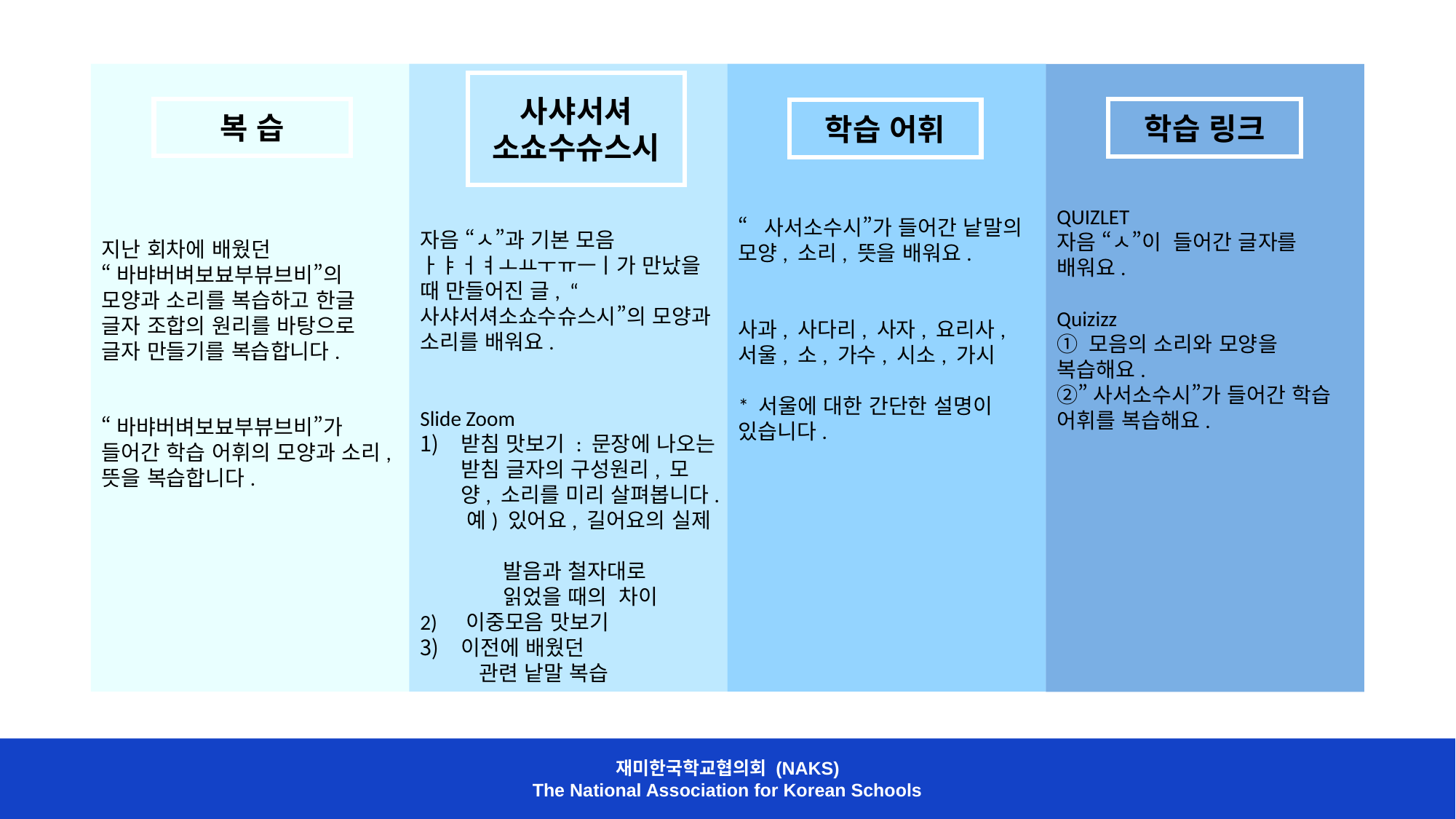

지난 회차에 배웠던
“바뱌버벼보뵤부뷰브비”의 모양과 소리를 복습하고 한글 글자 조합의 원리를 바탕으로 글자 만들기를 복습합니다.

“바뱌버벼보뵤부뷰브비”가 들어간 학습 어휘의 모양과 소리, 뜻을 복습합니다.

자음 “ㅅ”과 기본 모음 ㅏㅑㅓㅕㅗㅛㅜㅠㅡㅣ가 만났을 때 만들어진 글,  “사샤서셔소쇼수슈스시”의 모양과 소리를 배워요.

Slide Zoom
받침 맛보기 : 문장에 나오는 받침 글자의 구성원리, 모양, 소리를 미리 살펴봅니다.
       예) 있어요, 길어요의 실제
             발음과 철자대로
             읽었을 때의  차이
2)     이중모음 맛보기
이전에 배웠던
         관련 낱말 복습

“사서소수시”가 들어간 낱말의 모양, 소리, 뜻을 배워요.

사과, 사다리, 사자, 요리사,  서울, 소, 가수, 시소, 가시

* 서울에 대한 간단한 설명이 있습니다.

찾

QUIZLET
자음 “ㅅ”이  들어간 글자를 배워요.

Quizizz
① 모음의 소리와 모양을 복습해요.
②”사서소수시”가 들어간 학습 어휘를 복습해요.

사샤서셔
소쇼수슈스시

복 습
학습 링크
학습 어휘
재미한국학교협의회 (NAKS)
The National Association for Korean Schools